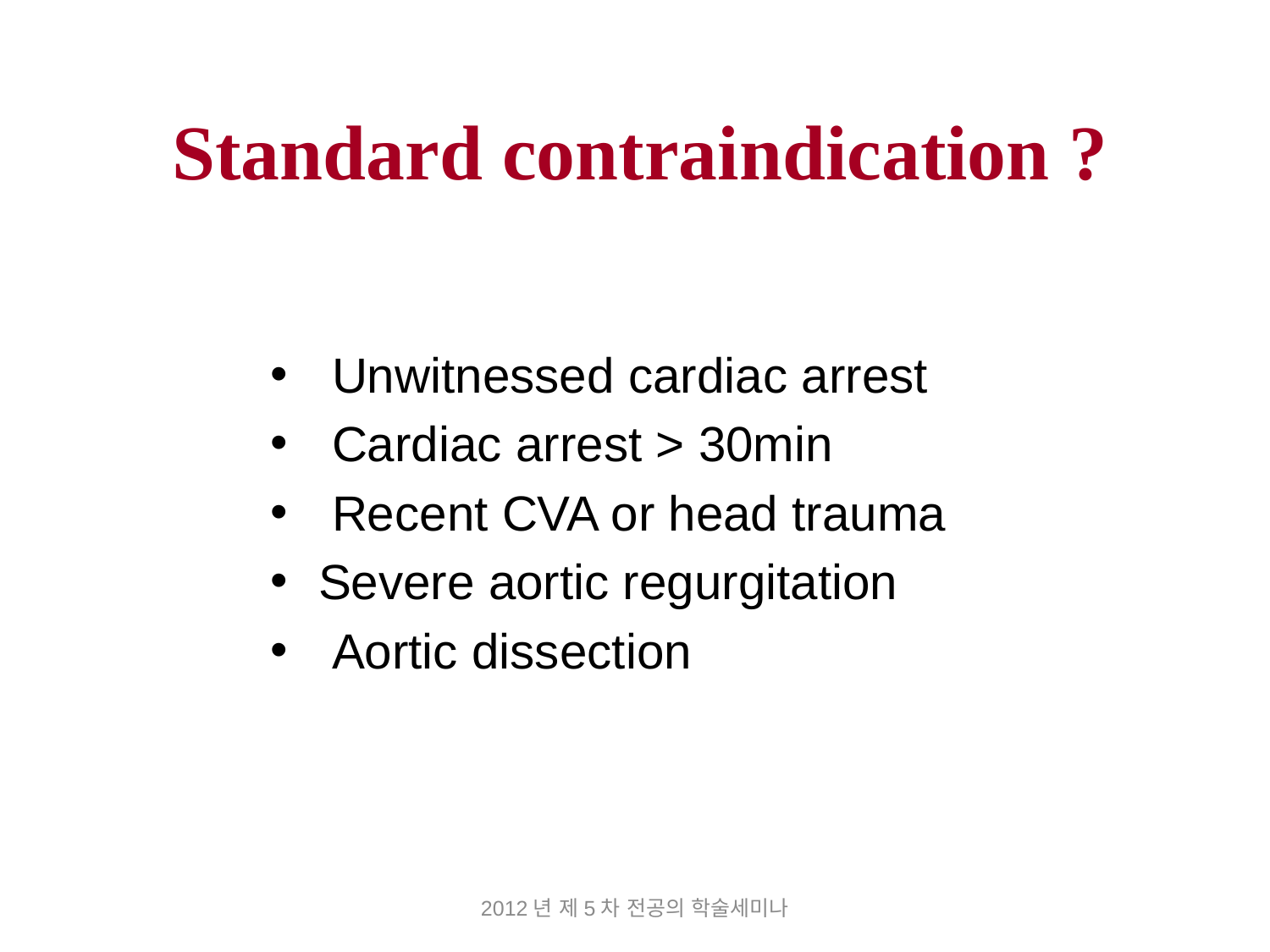

# Standard contraindication ?
 Unwitnessed cardiac arrest
 Cardiac arrest > 30min
 Recent CVA or head trauma
Severe aortic regurgitation
 Aortic dissection
2012년 제5차 전공의 학술세미나